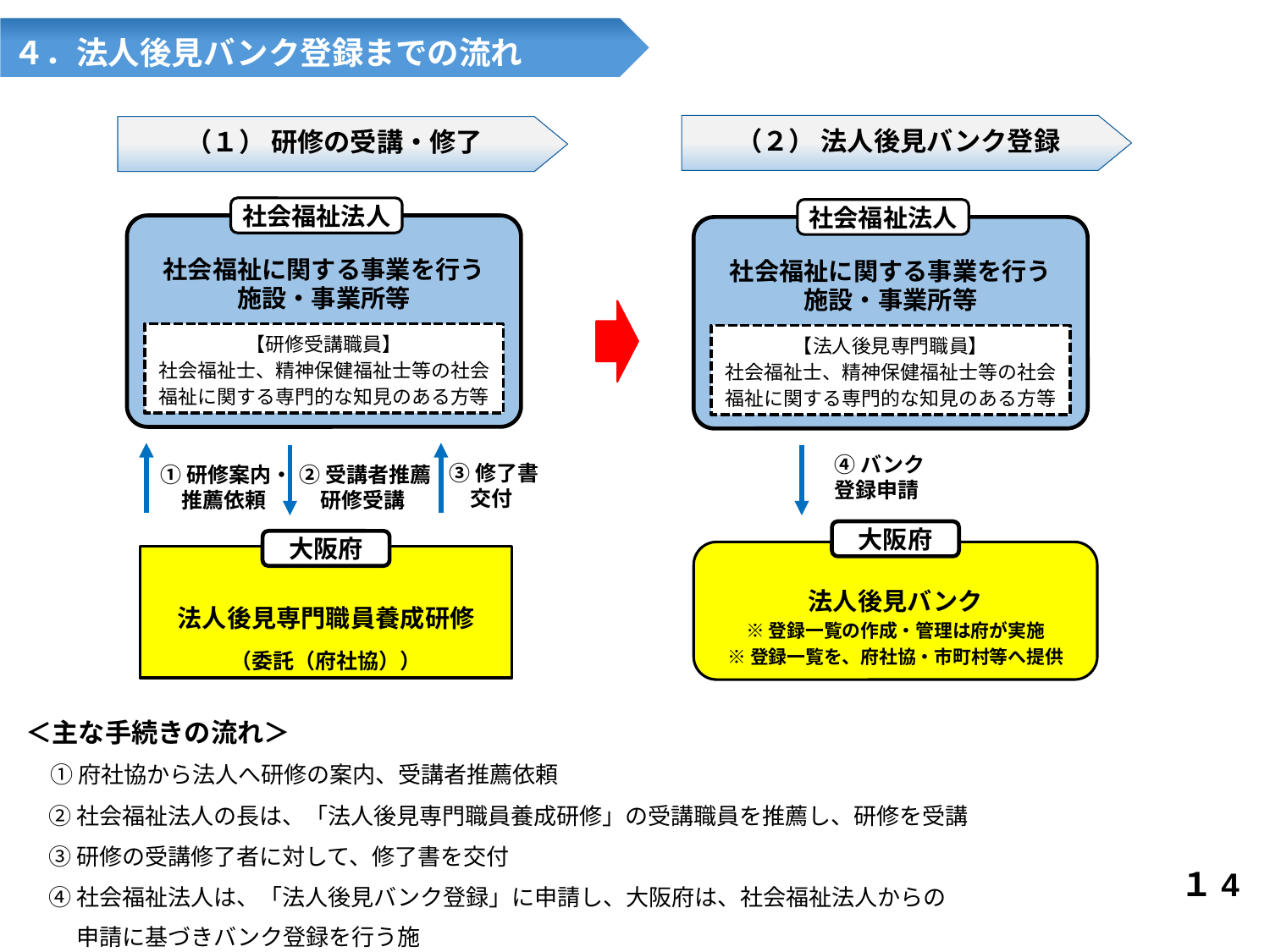

４．法人後見バンク登録までの流れ
（２） 法人後見バンク登録
（１） 研修の受講・修了
社会福祉法人
社会福祉法人

社会福祉に関する事業を行う
施設・事業所等

社会福祉に関する事業を行う
施設・事業所等

【研修受講職員】
社会福祉士、精神保健福祉士等の社会福祉に関する専門的な知見のある方等
【法人後見専門職員】
社会福祉士、精神保健福祉士等の社会福祉に関する専門的な知見のある方等
④バンク登録申請
③修了書
　交付
②受講者推薦
　研修受講
①研修案内・
　推薦依頼
大阪府
大阪府
法人後見バンク
※登録一覧の作成・管理は府が実施
※登録一覧を、府社協・市町村等へ提供

法人後見専門職員養成研修
（委託（府社協））
＜主な手続きの流れ＞
　① 府社協から法人へ研修の案内、受講者推薦依頼
　② 社会福祉法人の長は、「法人後見専門職員養成研修」の受講職員を推薦し、研修を受講
　③ 研修の受講修了者に対して、修了書を交付
　④ 社会福祉法人は、「法人後見バンク登録」に申請し、大阪府は、社会福祉法人からの
　　 申請に基づきバンク登録を行う施
１4